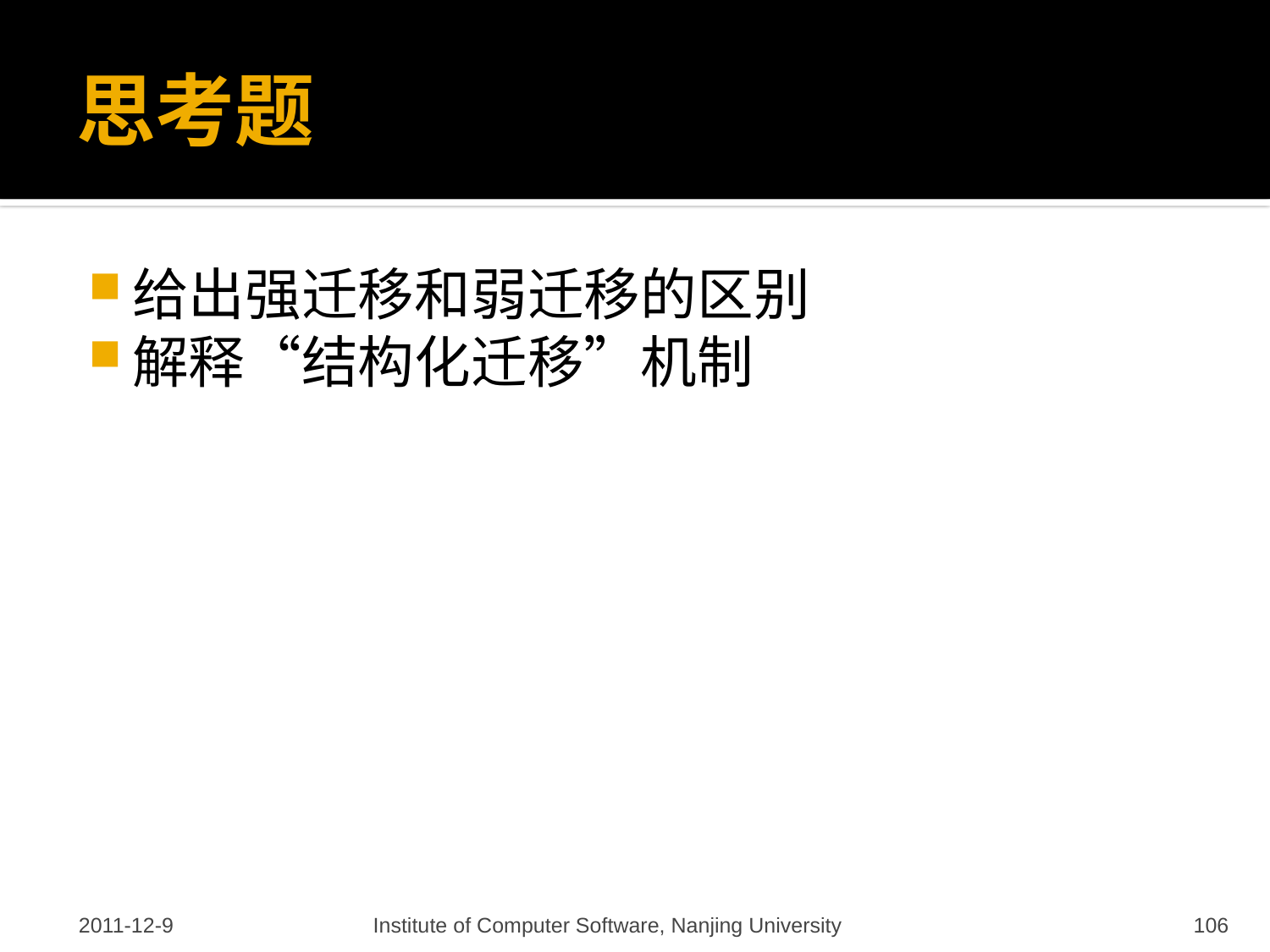

# 思考题
给出强迁移和弱迁移的区别
解释“结构化迁移”机制
2011-12-9
Institute of Computer Software, Nanjing University
106